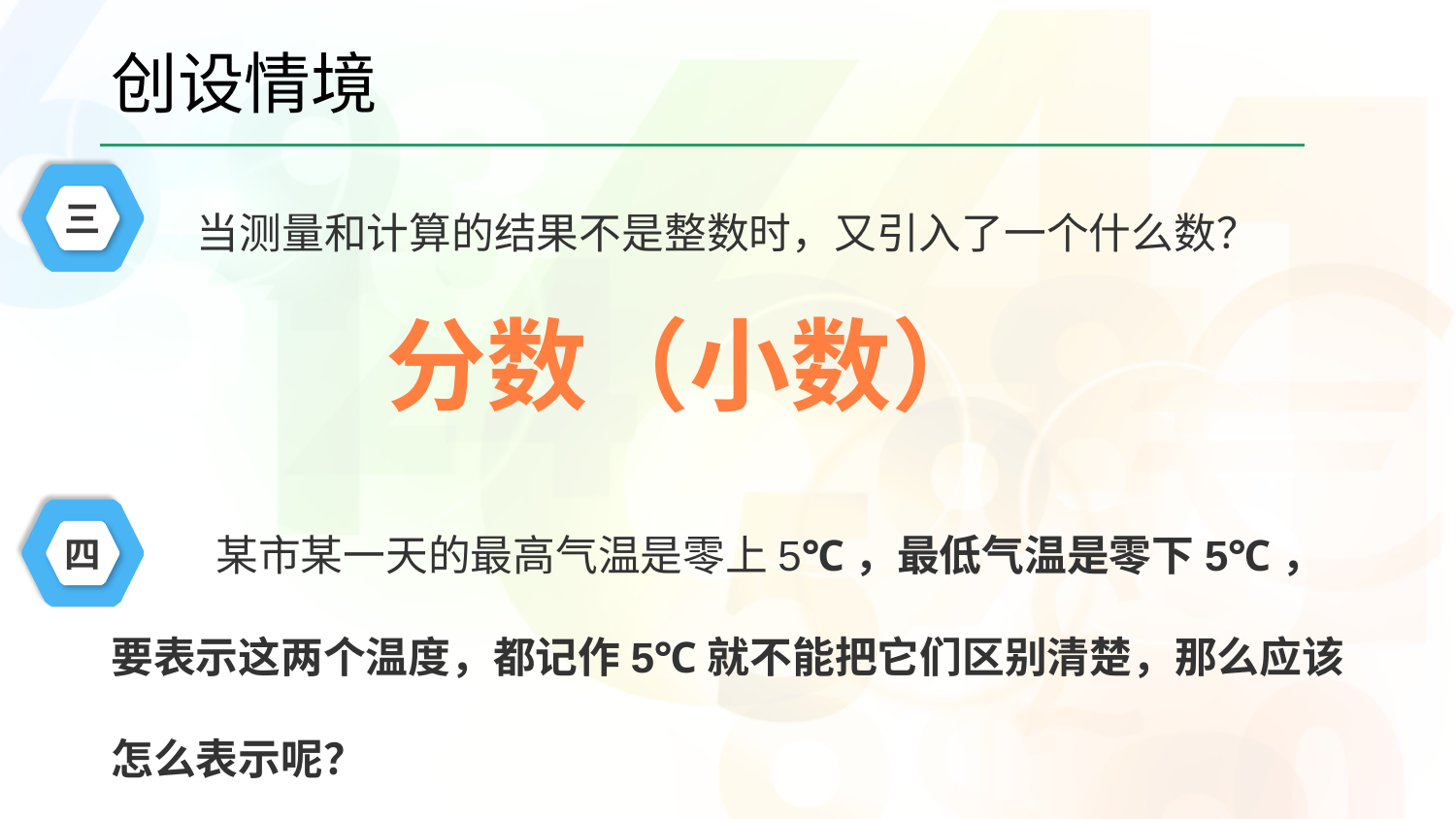

# 创设情境
        当测量和计算的结果不是整数时，又引入了一个什么数？

          某市某一天的最高气温是零上5℃，最低气温是零下5℃，要表示这两个温度，都记作5℃就不能把它们区别清楚，那么应该怎么表示呢？

三
分数（小数）

四